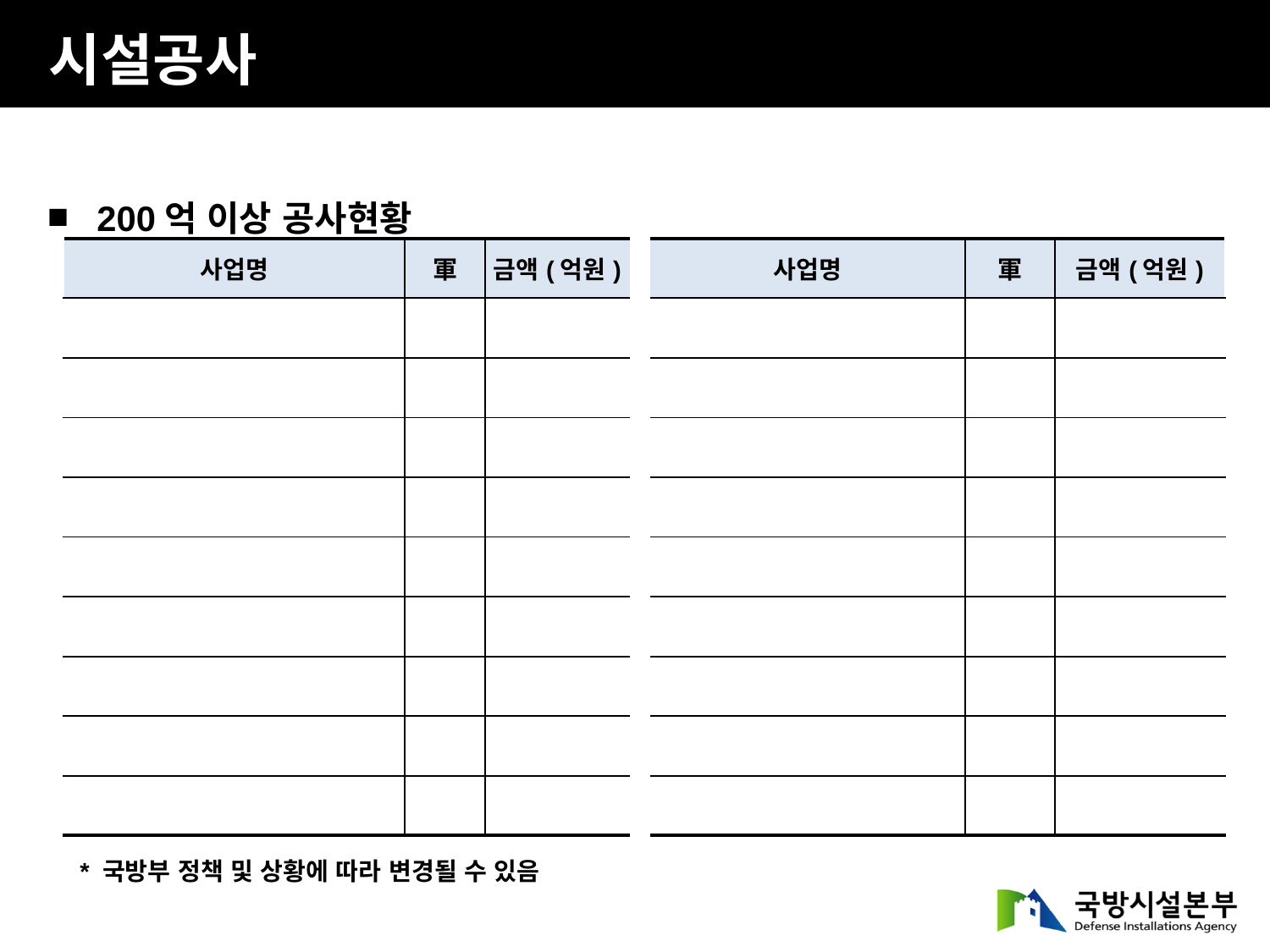

시설공사
 200억 이상 공사현황

| 사업명 | 軍 | 금액(억원) |  | 사업명 | 軍 | 금액(억원) |
| --- | --- | --- | --- | --- | --- | --- |
|  |  |  |  |  |  |  |
|  |  |  |  |  |  |  |
|  |  |  |  |  |  |  |
|  |  |  |  |  |  |  |
|  |  |  |  |  |  |  |
|  |  |  |  |  |  |  |
|  |  |  |  |  |  |  |
|  |  |  |  |  |  |  |
|  |  |  |  |  |  |  |
* 국방부 정책 및 상황에 따라 변경될 수 있음